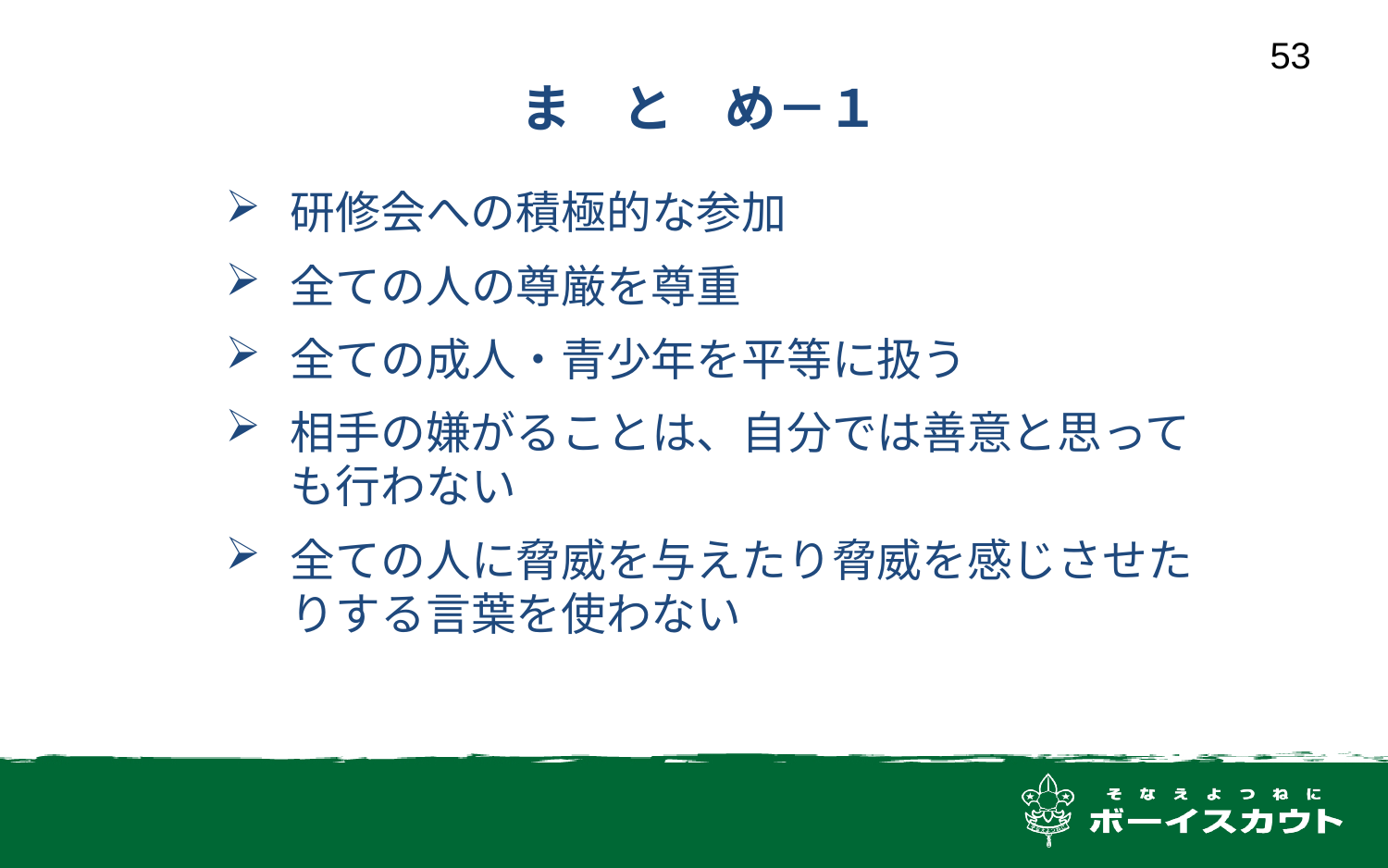

53
ま　と　め－１
研修会への積極的な参加
全ての人の尊厳を尊重
全ての成人・青少年を平等に扱う
相手の嫌がることは、自分では善意と思っても行わない
全ての人に脅威を与えたり脅威を感じさせたりする言葉を使わない